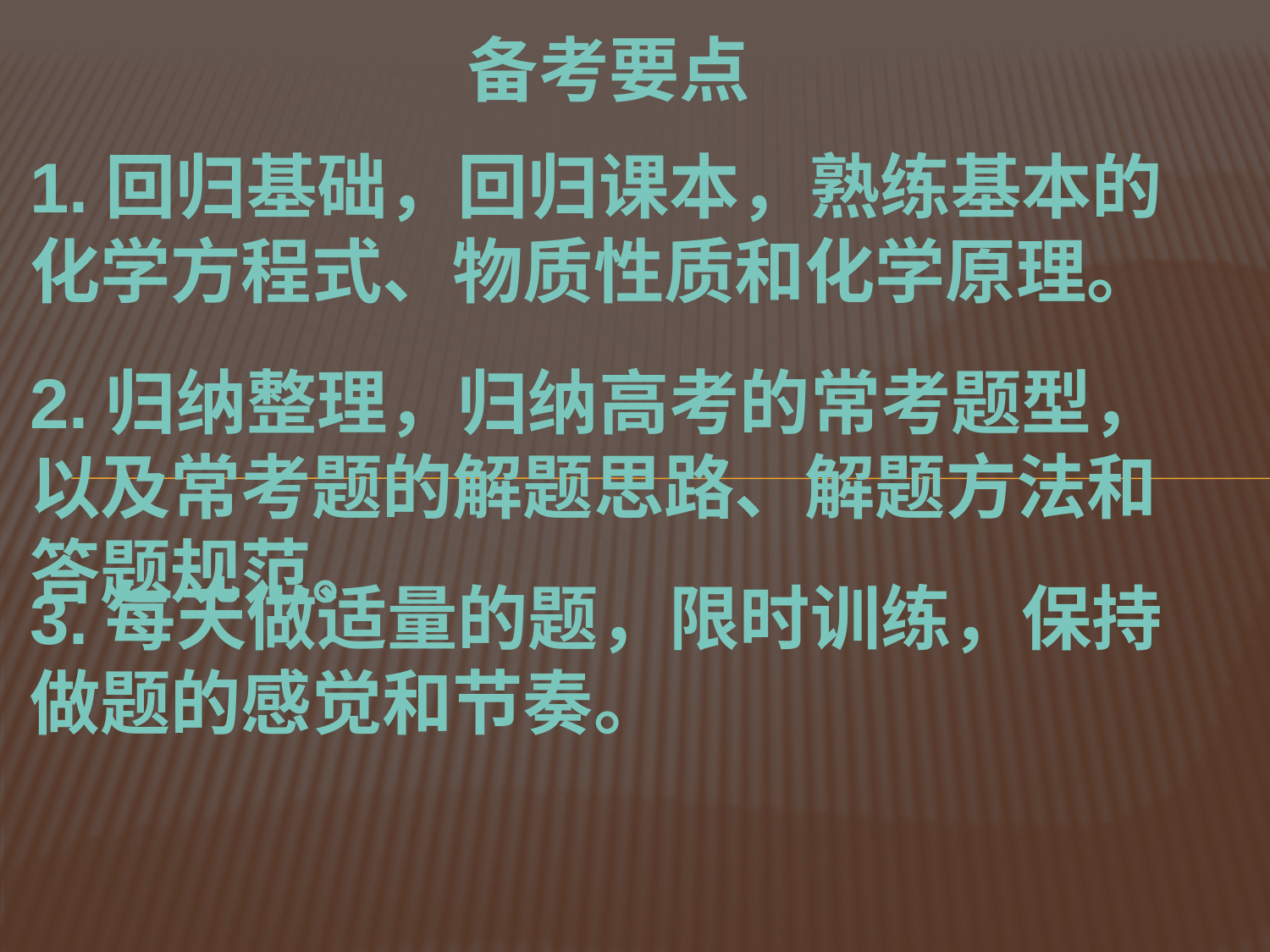

备考要点
1.回归基础，回归课本，熟练基本的化学方程式、物质性质和化学原理。
2.归纳整理，归纳高考的常考题型，以及常考题的解题思路、解题方法和答题规范。
3.每天做适量的题，限时训练，保持做题的感觉和节奏。